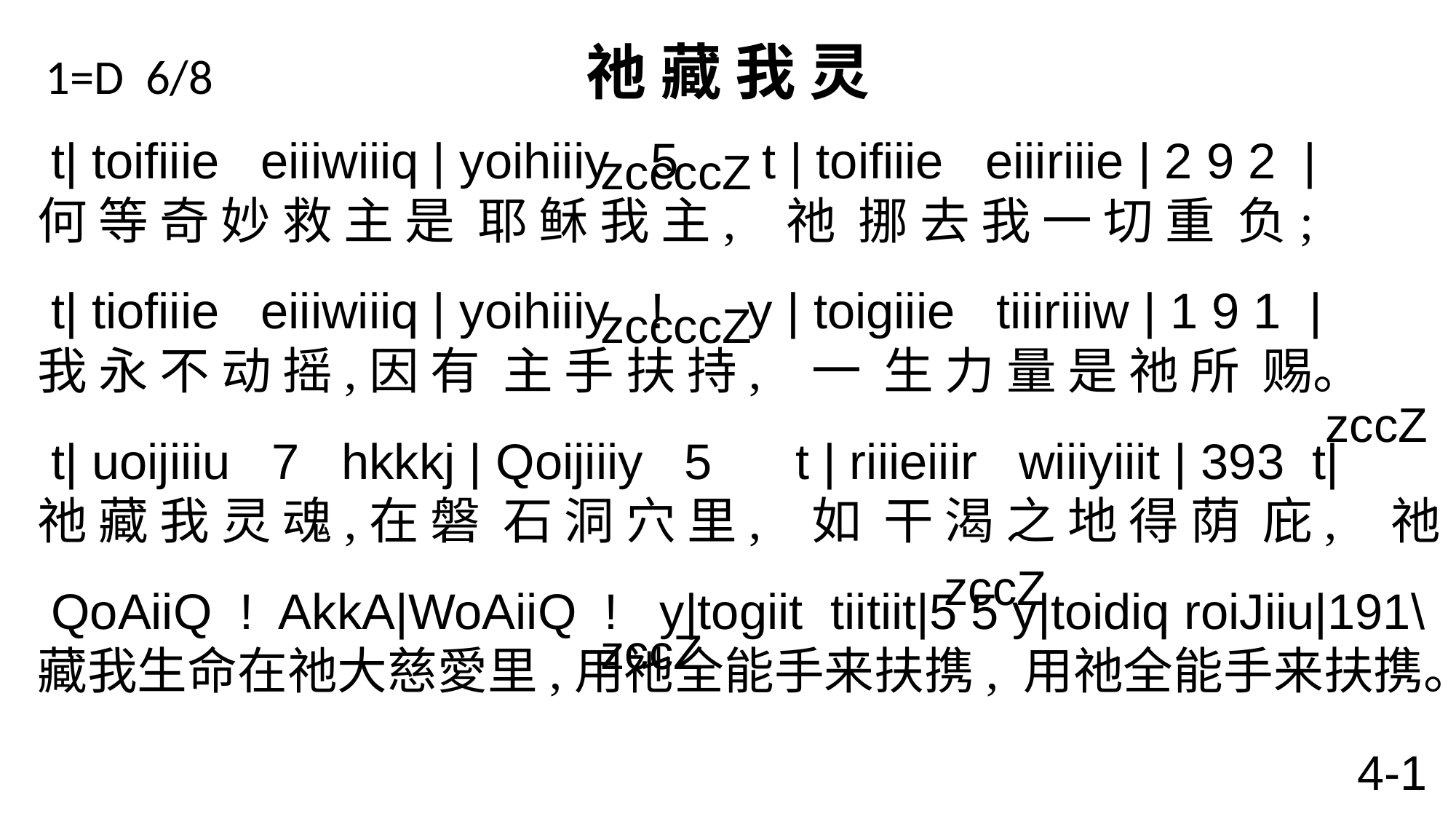

# 1=D  6/8                                 祂 藏 我 灵
                                                        zccccZ
t| toifiiie   eiiiwiiiq | yoihiiiy   5      t | toifiiie   eiiiriiie | 2 9 2  |
何 等 奇 妙 救 主 是  耶 稣 我 主,   祂  挪 去 我 一 切 重  负;
 t| tiofiiie   eiiiwiiiq | yoihiiiy   !      y | toigiiie   tiiiriiiw | 1 9 1  |
我 永 不 动 摇,因 有  主 手 扶 持,   一  生 力 量 是 祂 所  赐。
 t| uoijiiiu   7   hkkkj | Qoijiiiy   5      t | riiieiiir   wiiiyiiit | 393  t|
祂 藏 我 灵 魂,在 磐  石 洞 穴 里,   如  干 渴 之 地 得 荫  庇,   祂
QoAiiQ  !  AkkA|WoAiiQ  !   y|togiit  tiitiit|5 5 y|toidiq roiJiiu|191\
藏我生命在祂大慈愛里,用祂全能手来扶携, 用祂全能手来扶携。
                                                        zccccZ
                                                        zccZ
                          zccZ                              zccZ
4-1